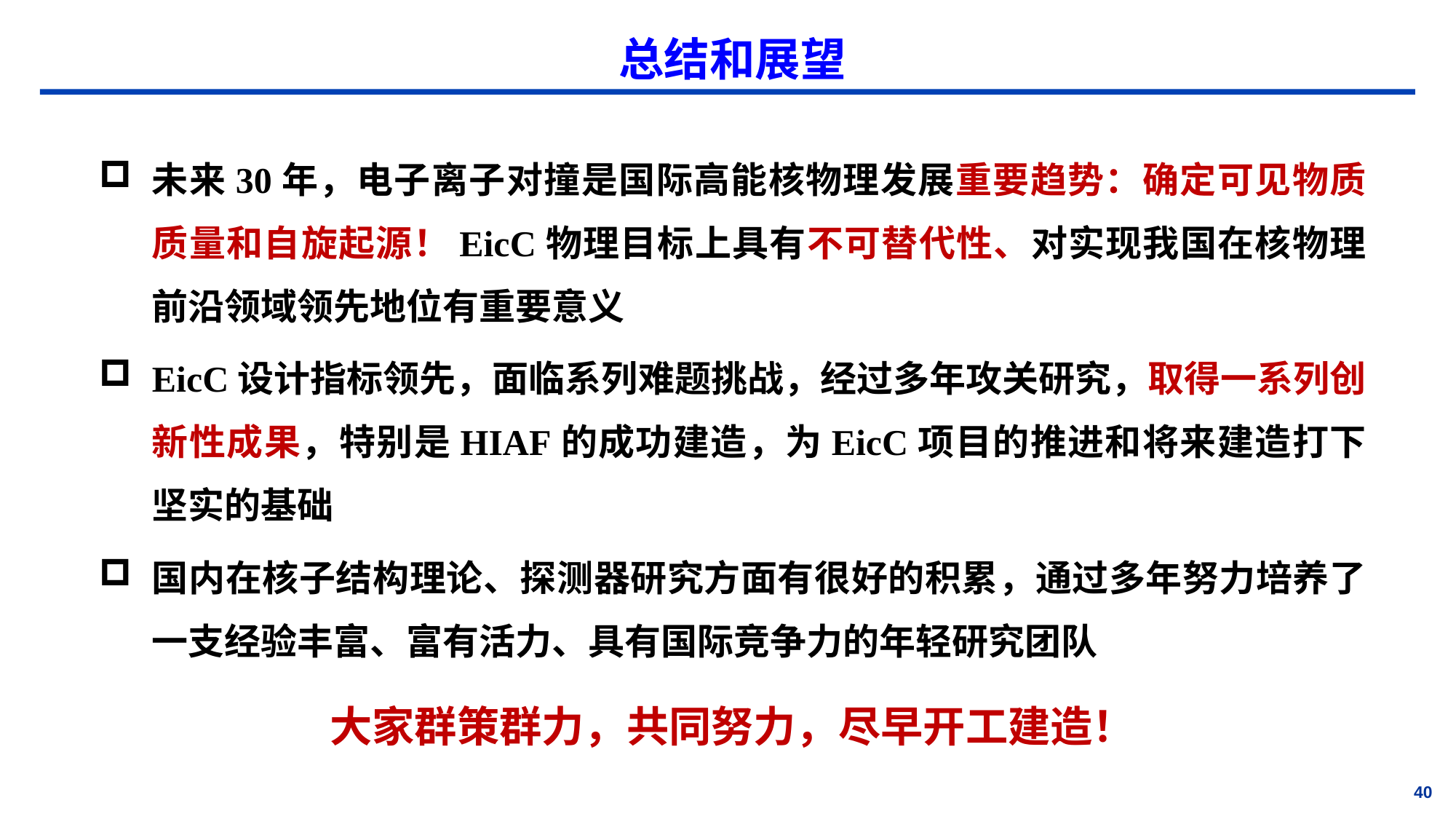

总结和展望
未来30年，电子离子对撞是国际高能核物理发展重要趋势：确定可见物质质量和自旋起源！EicC物理目标上具有不可替代性、对实现我国在核物理前沿领域领先地位有重要意义
EicC设计指标领先，面临系列难题挑战，经过多年攻关研究，取得一系列创新性成果，特别是HIAF的成功建造，为EicC项目的推进和将来建造打下坚实的基础
国内在核子结构理论、探测器研究方面有很好的积累，通过多年努力培养了一支经验丰富、富有活力、具有国际竞争力的年轻研究团队
大家群策群力，共同努力，尽早开工建造！